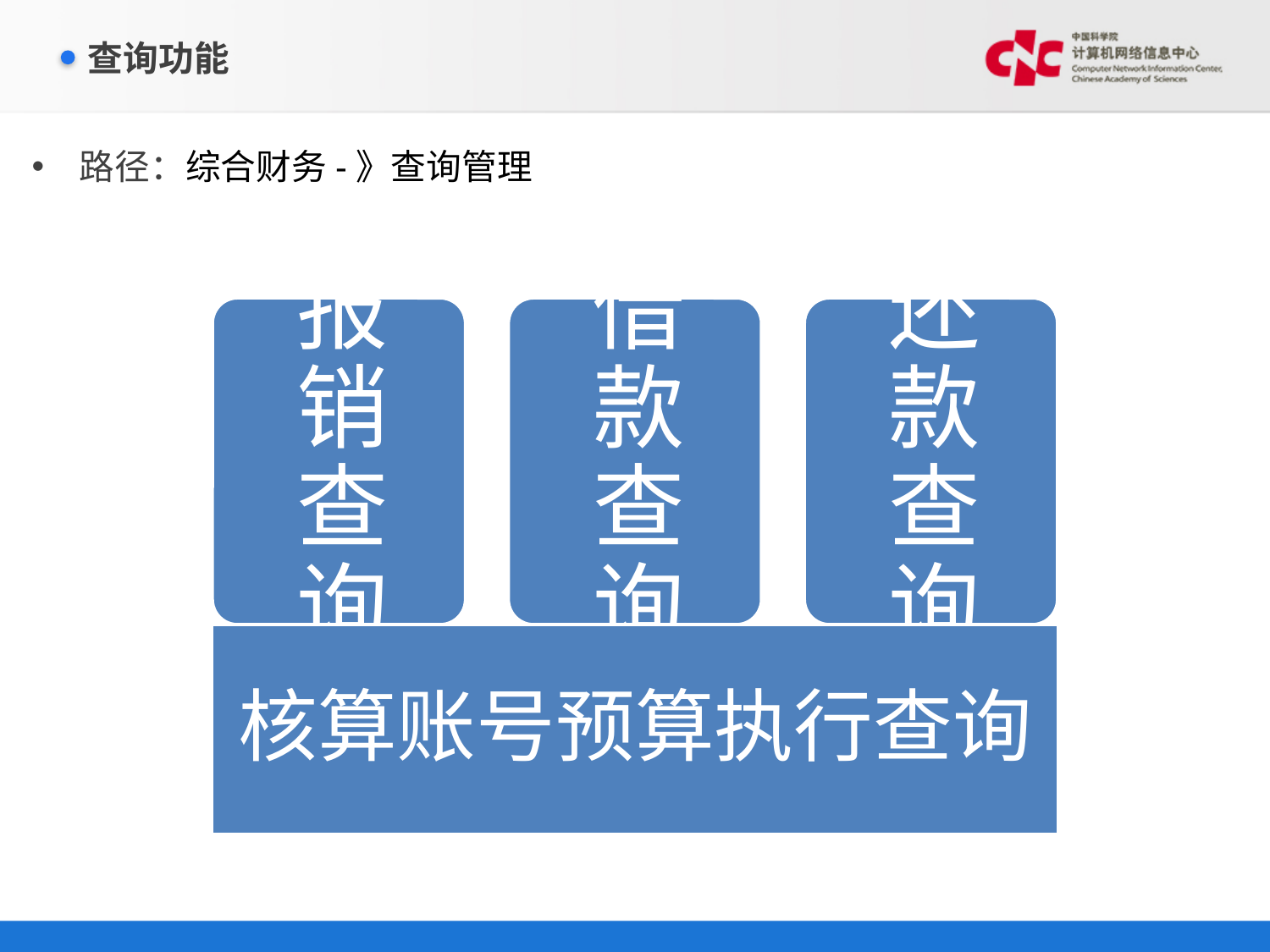

# 查询功能
路径：综合财务-》查询管理
报销查询
借款查询
还款查询
核算账号预算执行查询